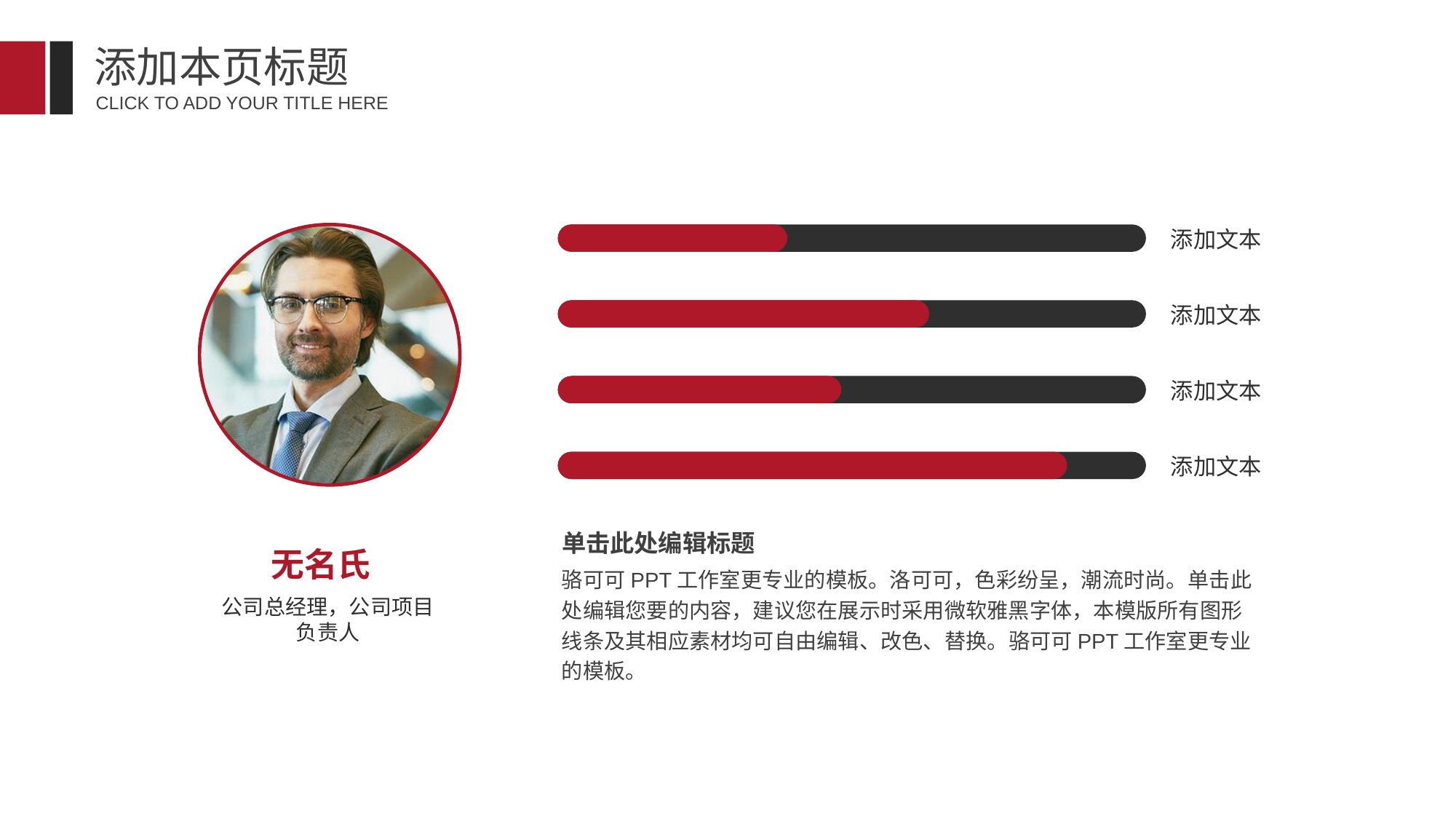

延迟符
添加本页标题
CLICK TO ADD YOUR TITLE HERE

添加文本

添加文本

添加文本

添加文本

单击此处编辑标题
无名氏
骆可可PPT工作室更专业的模板。洛可可，色彩纷呈，潮流时尚。单击此处编辑您要的内容，建议您在展示时采用微软雅黑字体，本模版所有图形线条及其相应素材均可自由编辑、改色、替换。骆可可PPT工作室更专业的模板。
公司总经理，公司项目负责人